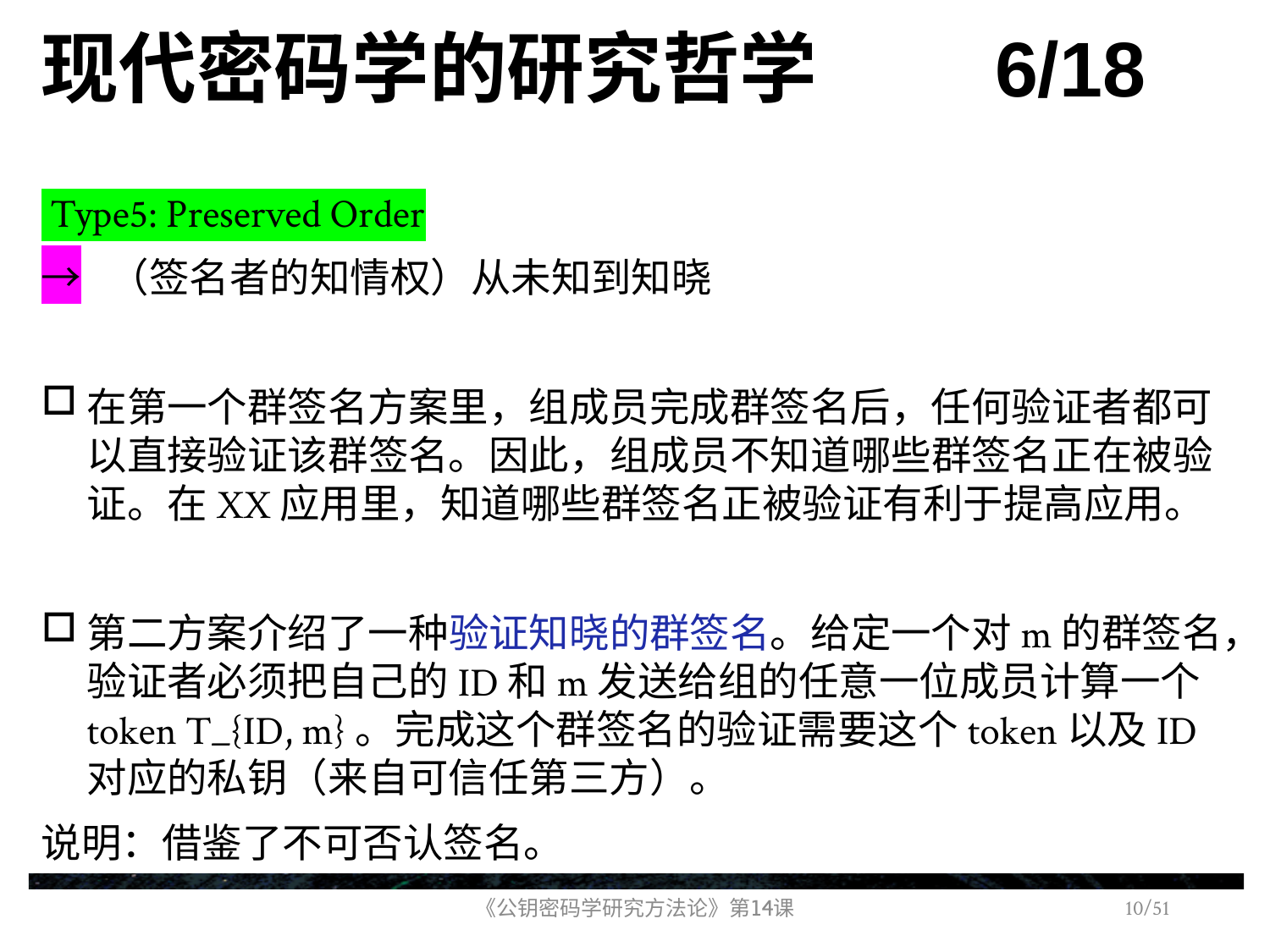

# 现代密码学的研究哲学         6/18
 Type5: Preserved Order
→  （签名者的知情权）从未知到知晓

在第一个群签名方案里，组成员完成群签名后，任何验证者都可以直接验证该群签名。因此，组成员不知道哪些群签名正在被验证。在XX应用里，知道哪些群签名正被验证有利于提高应用。

第二方案介绍了一种验证知晓的群签名。给定一个对m的群签名，验证者必须把自己的ID和m发送给组的任意一位成员计算一个token T_{ID, m}。完成这个群签名的验证需要这个token以及ID对应的私钥（来自可信任第三方）。
说明：借鉴了不可否认签名。
《公钥密码学研究方法论》第14课
10/51